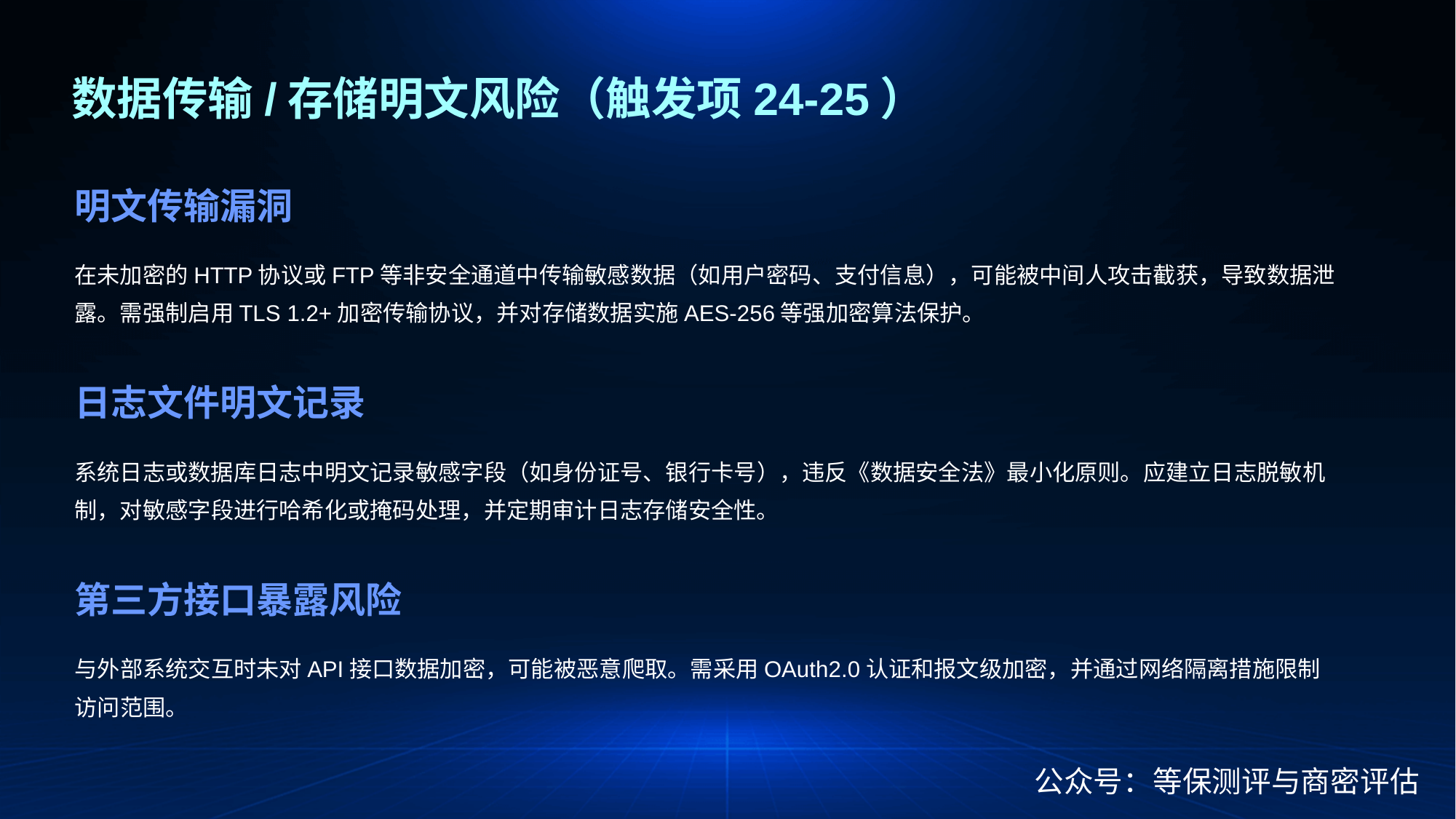

数据传输/存储明文风险（触发项24-25）
明文传输漏洞
在未加密的HTTP协议或FTP等非安全通道中传输敏感数据（如用户密码、支付信息），可能被中间人攻击截获，导致数据泄露。需强制启用TLS 1.2+加密传输协议，并对存储数据实施AES-256等强加密算法保护。
日志文件明文记录
系统日志或数据库日志中明文记录敏感字段（如身份证号、银行卡号），违反《数据安全法》最小化原则。应建立日志脱敏机制，对敏感字段进行哈希化或掩码处理，并定期审计日志存储安全性。
第三方接口暴露风险
与外部系统交互时未对API接口数据加密，可能被恶意爬取。需采用OAuth2.0认证和报文级加密，并通过网络隔离措施限制访问范围。
公众号：等保测评与商密评估